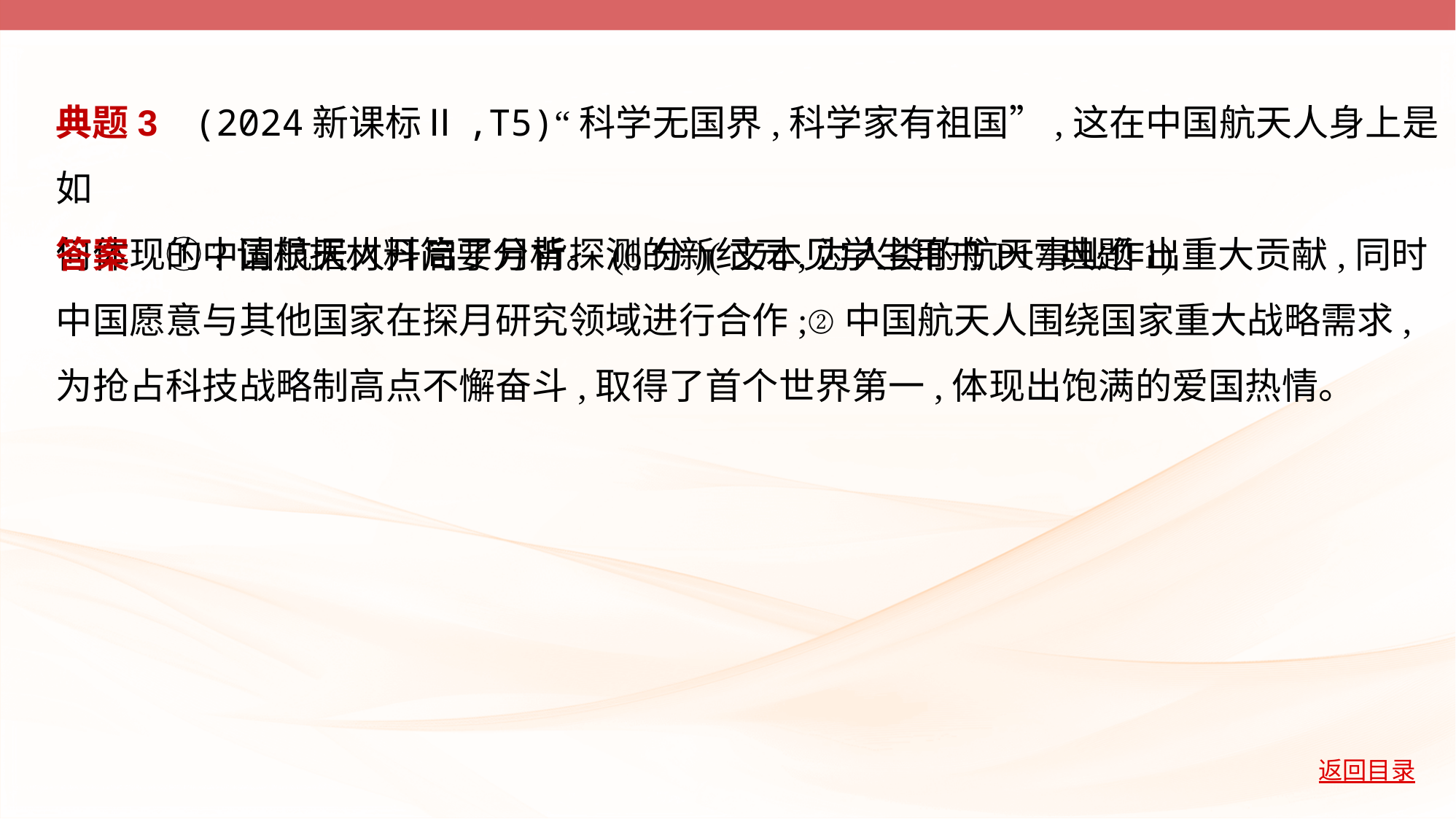

典题3    (2024新课标Ⅱ,T5)“科学无国界,科学家有祖国”,这在中国航天人身上是如
何体现的?请根据材料简要分析。(6分)(文本见学生用书P17典题1)

答案　①中国航天人开启了月背探测的新纪元,为人类的航天事业作出重大贡献,同时
中国愿意与其他国家在探月研究领域进行合作;②中国航天人围绕国家重大战略需求,
为抢占科技战略制高点不懈奋斗,取得了首个世界第一,体现出饱满的爱国热情。